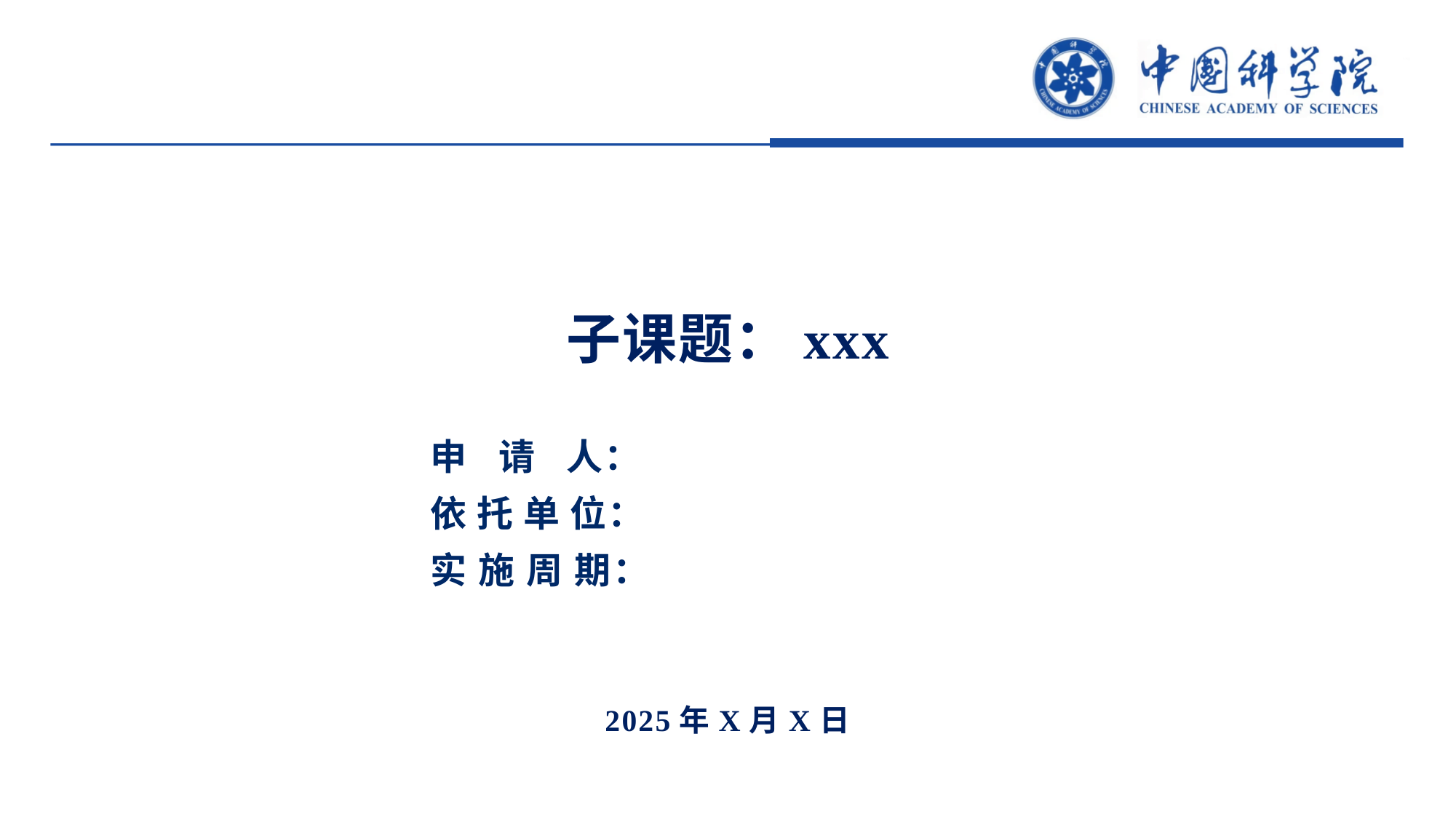

子课题：xxx
申   请   人：
依 托 单 位：
实 施 周 期：
2025年X月X日